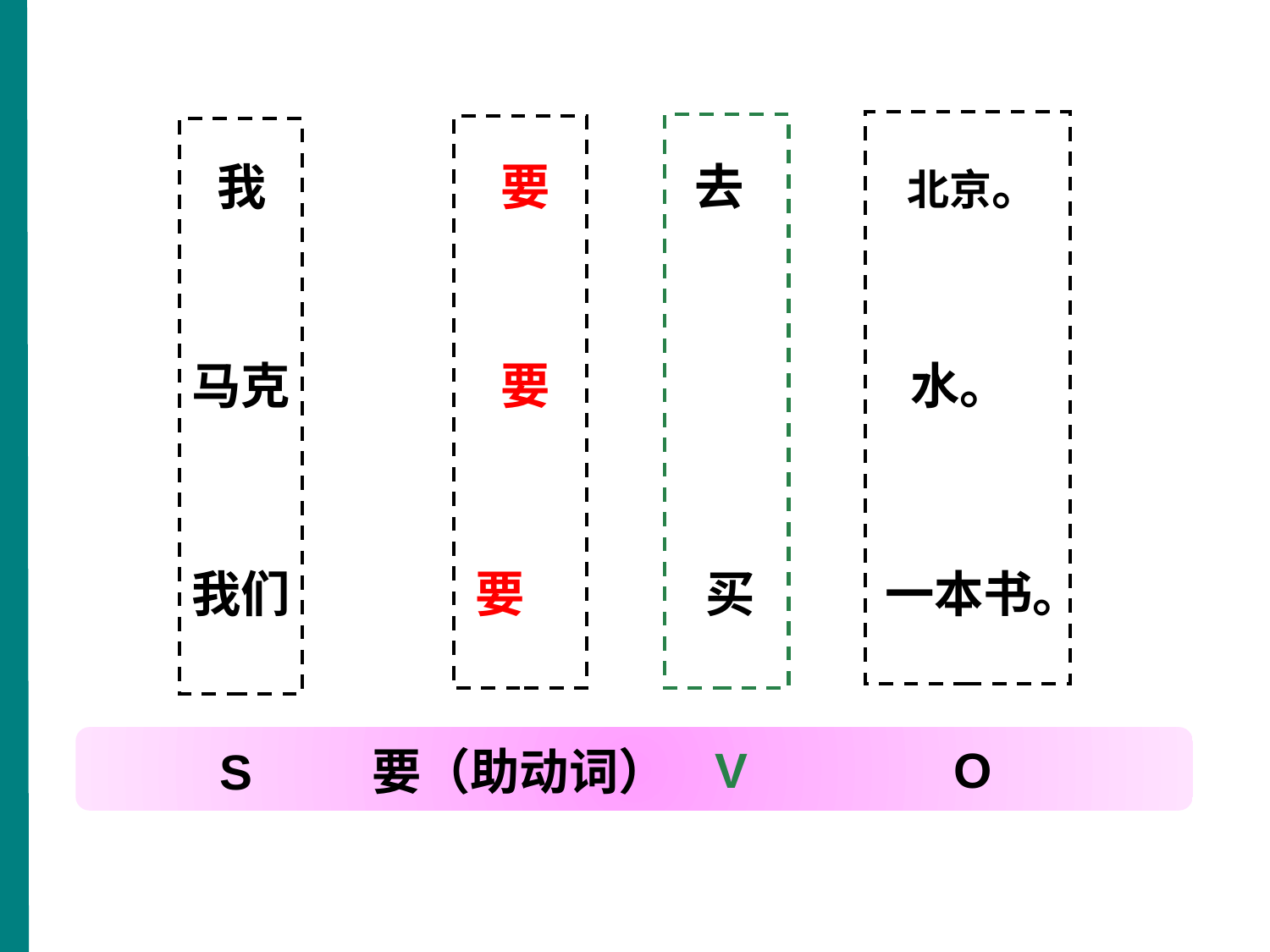

|  | 我 |  | 要 | 去 | 北京。 |
| --- | --- | --- | --- | --- | --- |

|  |  |  |  |  |  |
| --- | --- | --- | --- | --- | --- |
|  | 马克 |  | 要 |  | 水。 |
| --- | --- | --- | --- | --- | --- |
|  |  |  |  |  |  |
| --- | --- | --- | --- | --- | --- |
|  | 我们 |  | 要 | 买 | 一本书。 |
| --- | --- | --- | --- | --- | --- |

V

O
 S

要（助动词）
11